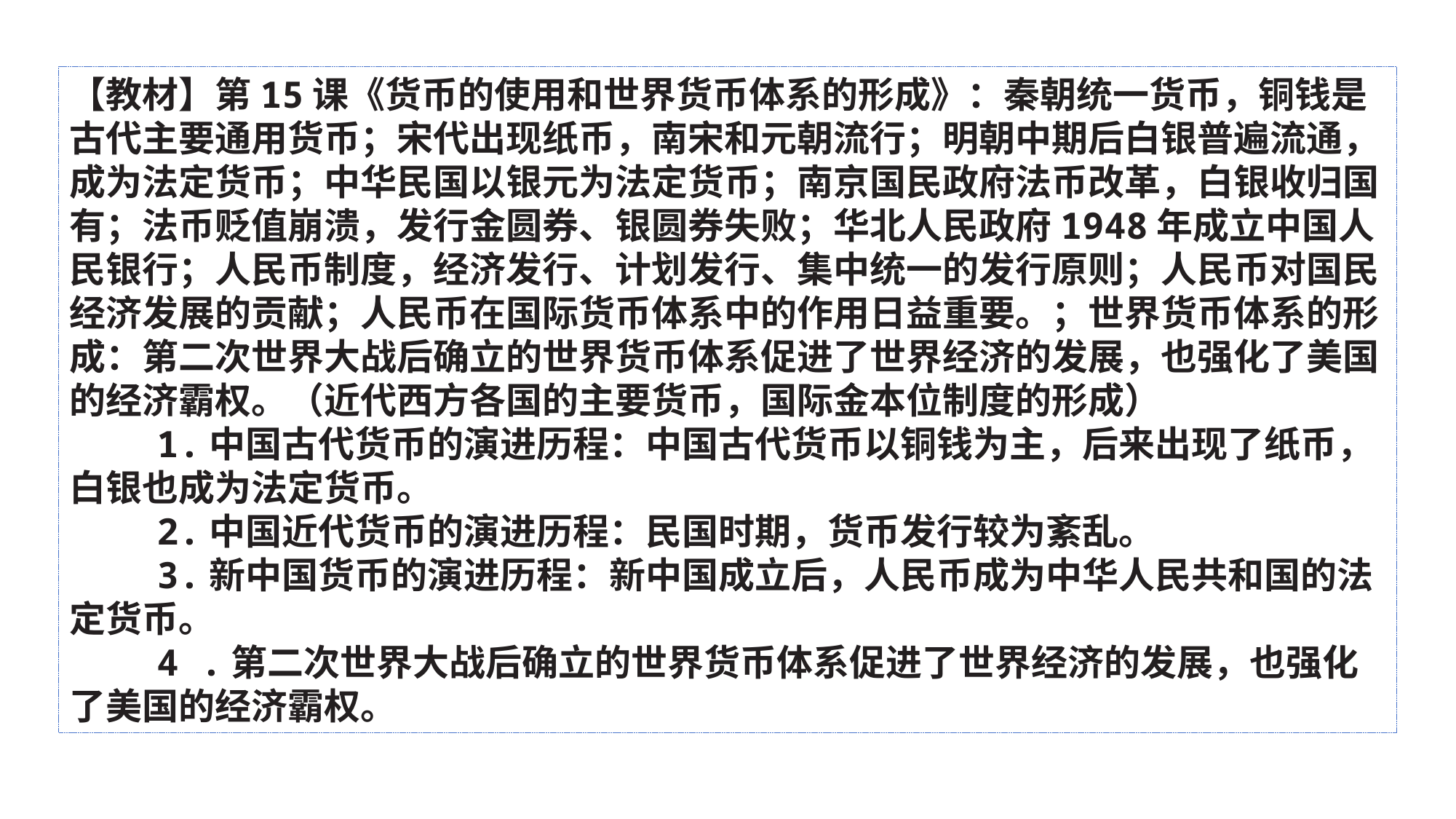

【教材】第15课《货币的使用和世界货币体系的形成》：秦朝统一货币，铜钱是古代主要通用货币；宋代出现纸币，南宋和元朝流行；明朝中期后白银普遍流通，成为法定货币；中华民国以银元为法定货币；南京国民政府法币改革，白银收归国有；法币贬值崩溃，发行金圆券、银圆券失败；华北人民政府1948年成立中国人民银行；人民币制度，经济发行、计划发行、集中统一的发行原则；人民币对国民经济发展的贡献；人民币在国际货币体系中的作用日益重要。；世界货币体系的形成：第二次世界大战后确立的世界货币体系促进了世界经济的发展，也强化了美国的经济霸权。（近代西方各国的主要货币，国际金本位制度的形成）
    1.中国古代货币的演进历程：中国古代货币以铜钱为主，后来出现了纸币，白银也成为法定货币。
    2.中国近代货币的演进历程：民国时期，货币发行较为紊乱。
    3.新中国货币的演进历程：新中国成立后，人民币成为中华人民共和国的法定货币。
    4 .第二次世界大战后确立的世界货币体系促进了世界经济的发展，也强化了美国的经济霸权。